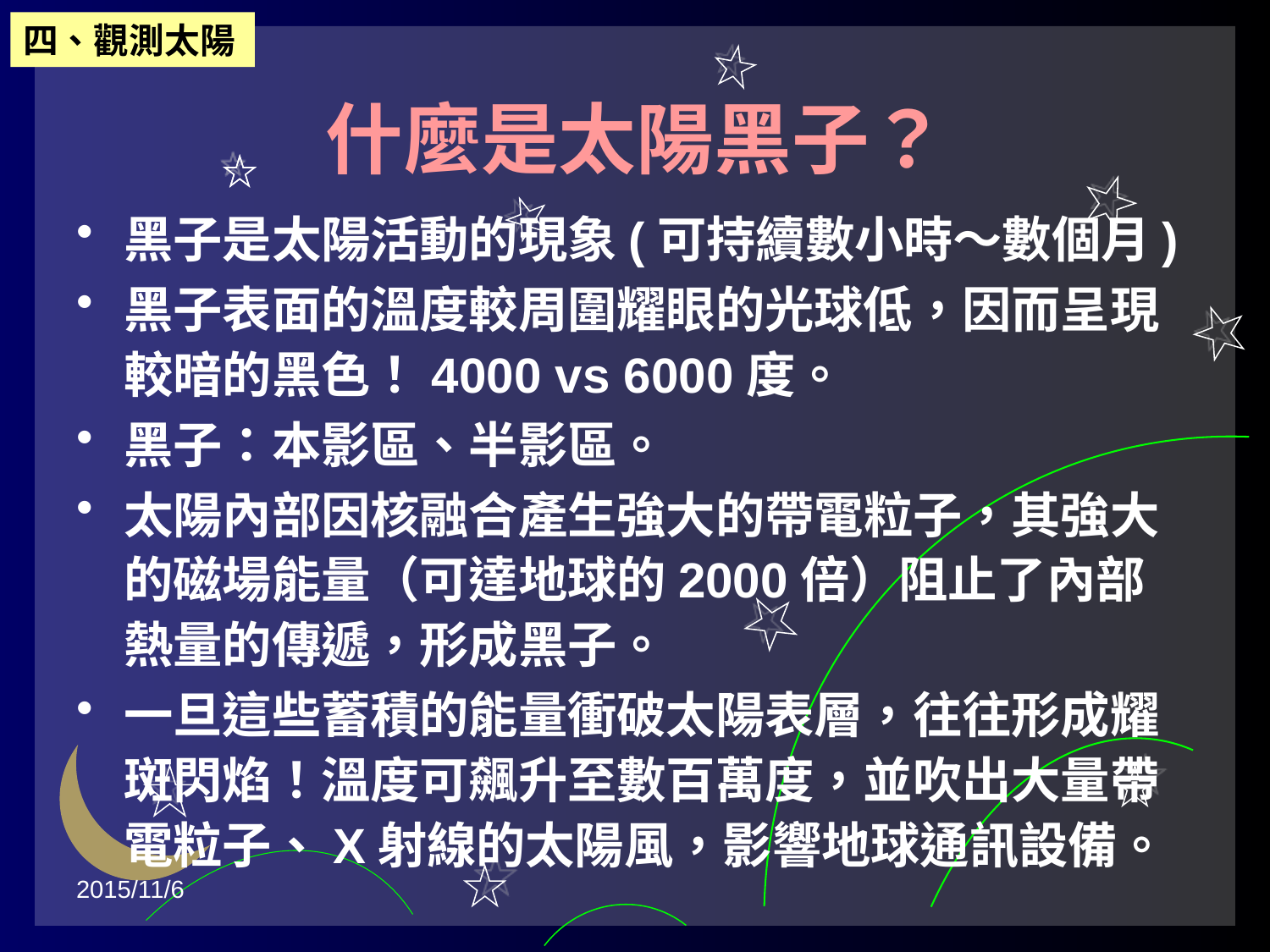

四、觀測太陽
# 什麼是太陽黑子？
黑子是太陽活動的現象(可持續數小時～數個月)
黑子表面的溫度較周圍耀眼的光球低，因而呈現較暗的黑色！4000 vs 6000度。
黑子：本影區、半影區。
太陽內部因核融合產生強大的帶電粒子，其強大的磁場能量（可達地球的2000倍）阻止了內部熱量的傳遞，形成黑子。
一旦這些蓄積的能量衝破太陽表層，往往形成耀斑閃焰！溫度可飆升至數百萬度，並吹出大量帶電粒子、X射線的太陽風，影響地球通訊設備。
2015/11/6